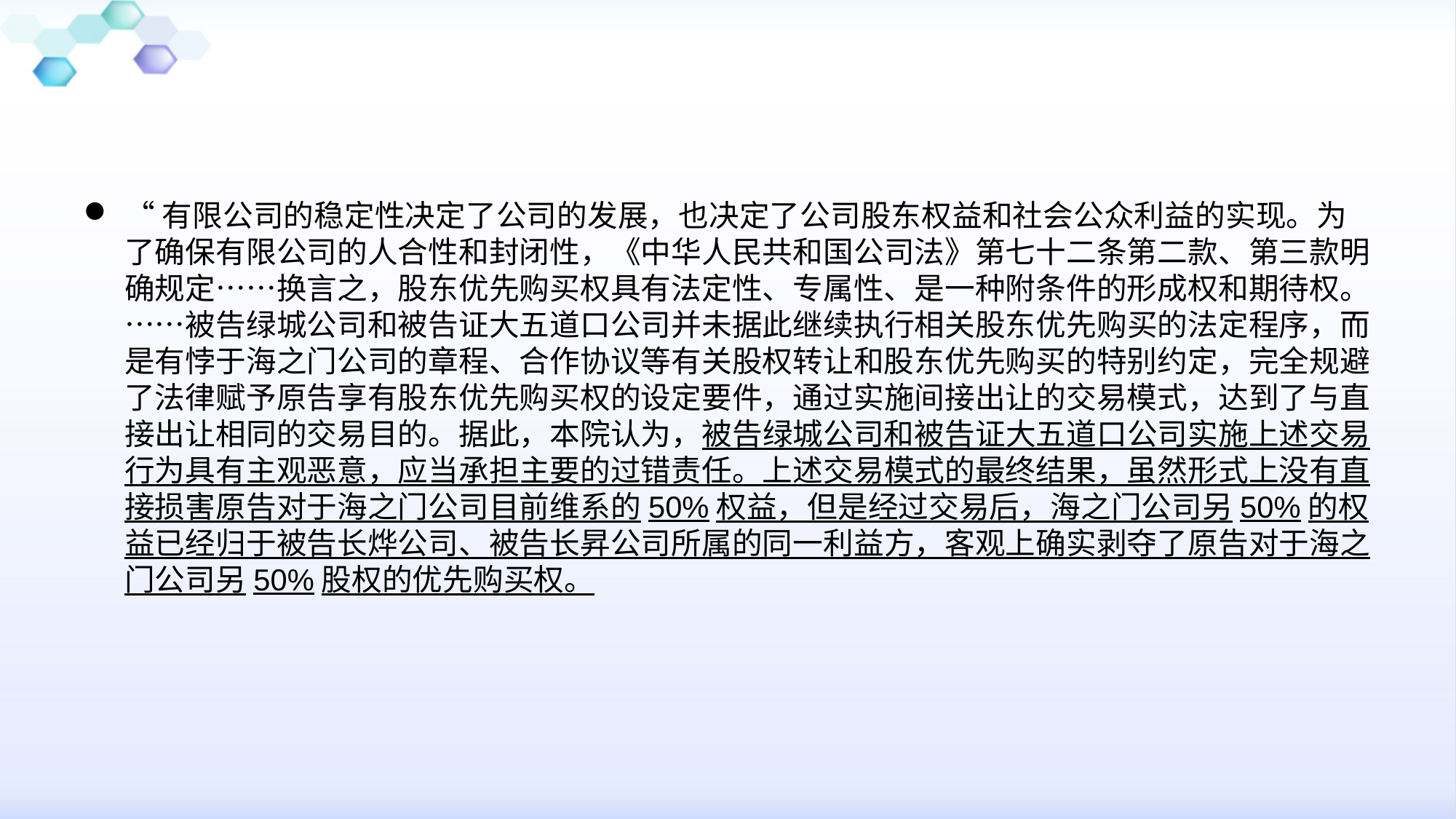

“有限公司的稳定性决定了公司的发展，也决定了公司股东权益和社会公众利益的实现。为了确保有限公司的人合性和封闭性，《中华人民共和国公司法》第七十二条第二款、第三款明确规定……换言之，股东优先购买权具有法定性、专属性、是一种附条件的形成权和期待权。……被告绿城公司和被告证大五道口公司并未据此继续执行相关股东优先购买的法定程序，而是有悖于海之门公司的章程、合作协议等有关股权转让和股东优先购买的特别约定，完全规避了法律赋予原告享有股东优先购买权的设定要件，通过实施间接出让的交易模式，达到了与直接出让相同的交易目的。据此，本院认为，被告绿城公司和被告证大五道口公司实施上述交易行为具有主观恶意，应当承担主要的过错责任。上述交易模式的最终结果，虽然形式上没有直接损害原告对于海之门公司目前维系的50%权益，但是经过交易后，海之门公司另50%的权益已经归于被告长烨公司、被告长昇公司所属的同一利益方，客观上确实剥夺了原告对于海之门公司另50%股权的优先购买权。